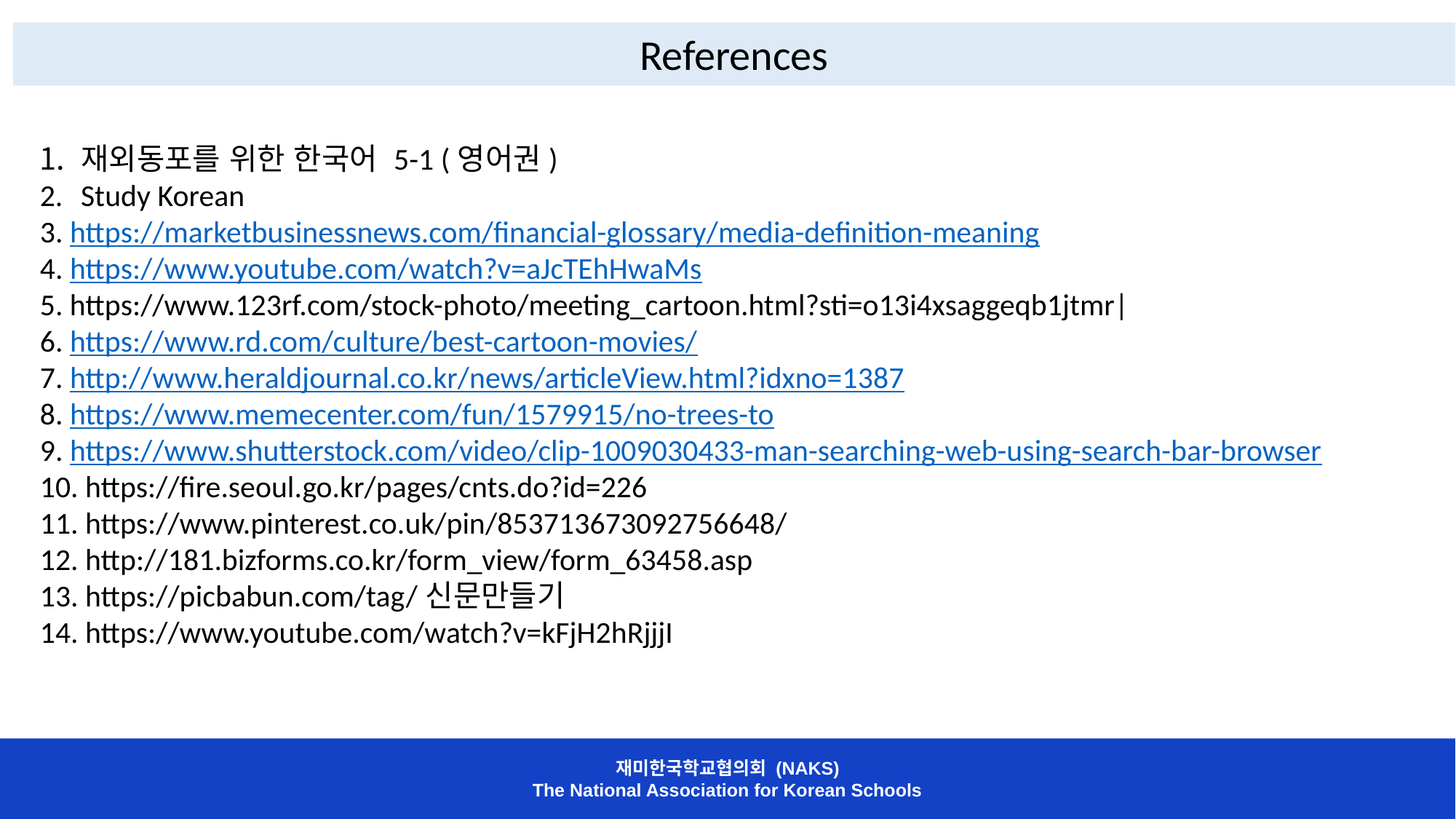

References
재외동포를 위한 한국어 5-1 (영어권)
Study Korean
3. https://marketbusinessnews.com/financial-glossary/media-definition-meaning
4. https://www.youtube.com/watch?v=aJcTEhHwaMs
5. https://www.123rf.com/stock-photo/meeting_cartoon.html?sti=o13i4xsaggeqb1jtmr|
6. https://www.rd.com/culture/best-cartoon-movies/
7. http://www.heraldjournal.co.kr/news/articleView.html?idxno=1387
8. https://www.memecenter.com/fun/1579915/no-trees-to
9. https://www.shutterstock.com/video/clip-1009030433-man-searching-web-using-search-bar-browser
10. https://fire.seoul.go.kr/pages/cnts.do?id=226
11. https://www.pinterest.co.uk/pin/853713673092756648/
12. http://181.bizforms.co.kr/form_view/form_63458.asp
13. https://picbabun.com/tag/신문만들기
14. https://www.youtube.com/watch?v=kFjH2hRjjjI
재미한국학교협의회 (NAKS)
The National Association for Korean Schools